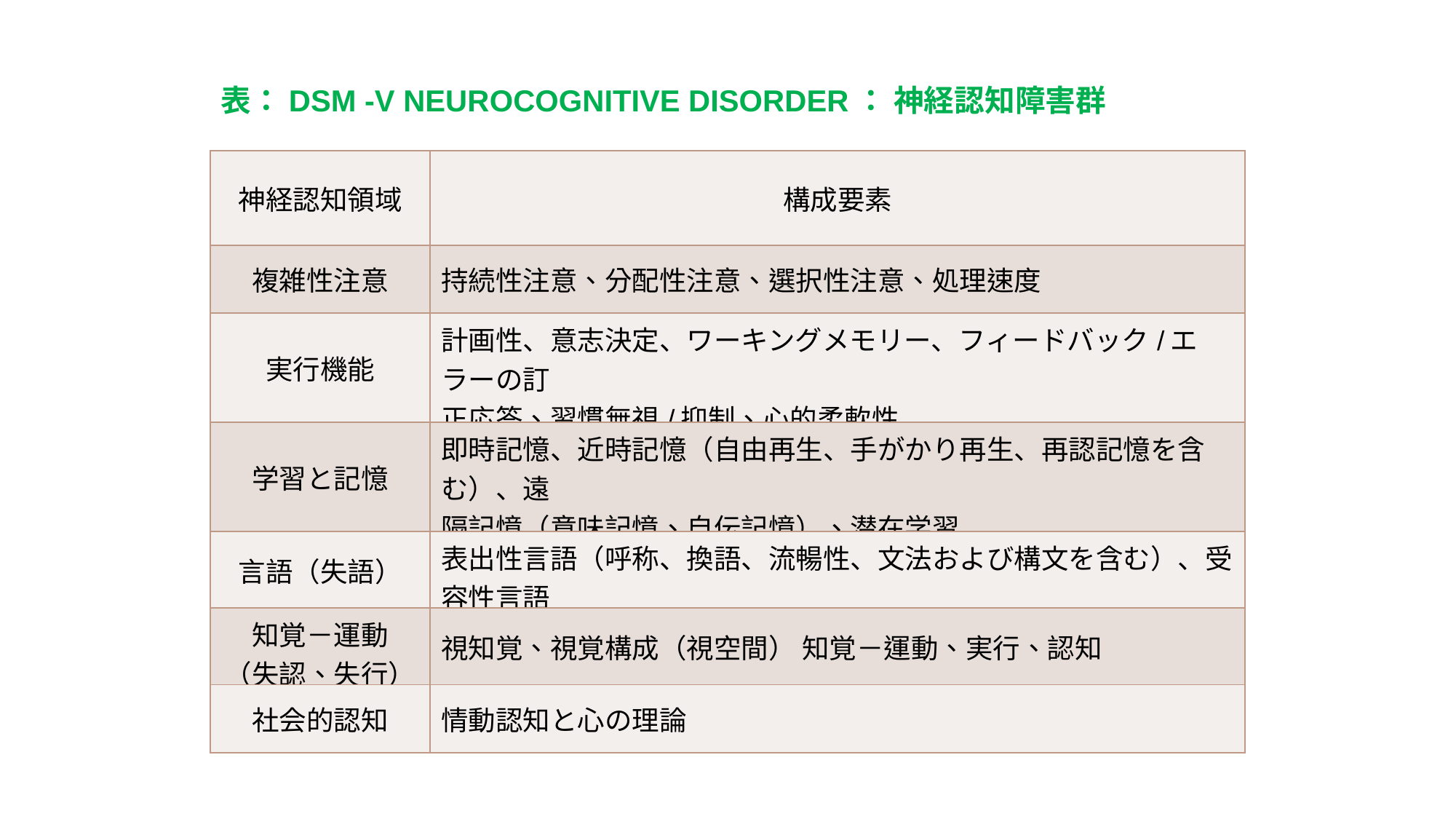

表：DSM -V NEUROCOGNITIVE DISORDER： 神経認知障害群
| 神経認知領域 | 構成要素 |
| --- | --- |
| 複雑性注意 | 持続性注意、分配性注意、選択性注意、処理速度 |
| 実行機能 | 計画性、意志決定、ワーキングメモリー、フィードバック/エラーの訂 正応答、習慣無視/抑制、心的柔軟性 |
| 学習と記憶 | 即時記憶、近時記憶（自由再生、手がかり再生、再認記憶を含む）、遠 隔記憶（意味記憶、自伝記憶）、潜在学習 |
| 言語（失語） | 表出性言語（呼称、換語、流暢性、文法および構文を含む）、受容性言語 |
| 知覚－運動 （失認、失行） | 視知覚、視覚構成（視空間） 知覚－運動、実行、認知 |
| 社会的認知 | 情動認知と心の理論 |